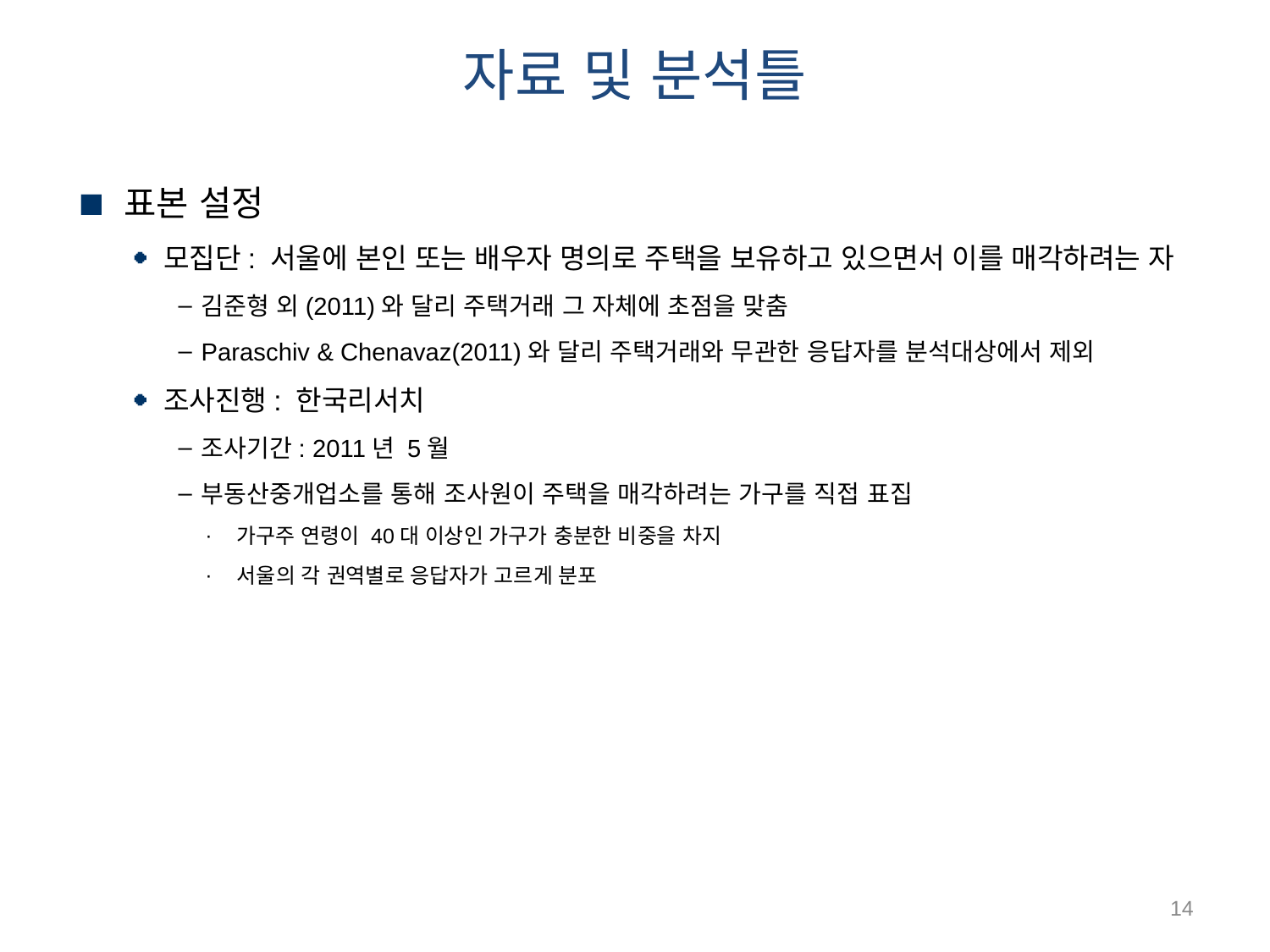

# 자료 및 분석틀
표본 설정
모집단: 서울에 본인 또는 배우자 명의로 주택을 보유하고 있으면서 이를 매각하려는 자
김준형 외(2011)와 달리 주택거래 그 자체에 초점을 맞춤
Paraschiv & Chenavaz(2011)와 달리 주택거래와 무관한 응답자를 분석대상에서 제외
조사진행: 한국리서치
조사기간: 2011년 5월
부동산중개업소를 통해 조사원이 주택을 매각하려는 가구를 직접 표집
가구주 연령이 40대 이상인 가구가 충분한 비중을 차지
서울의 각 권역별로 응답자가 고르게 분포
14